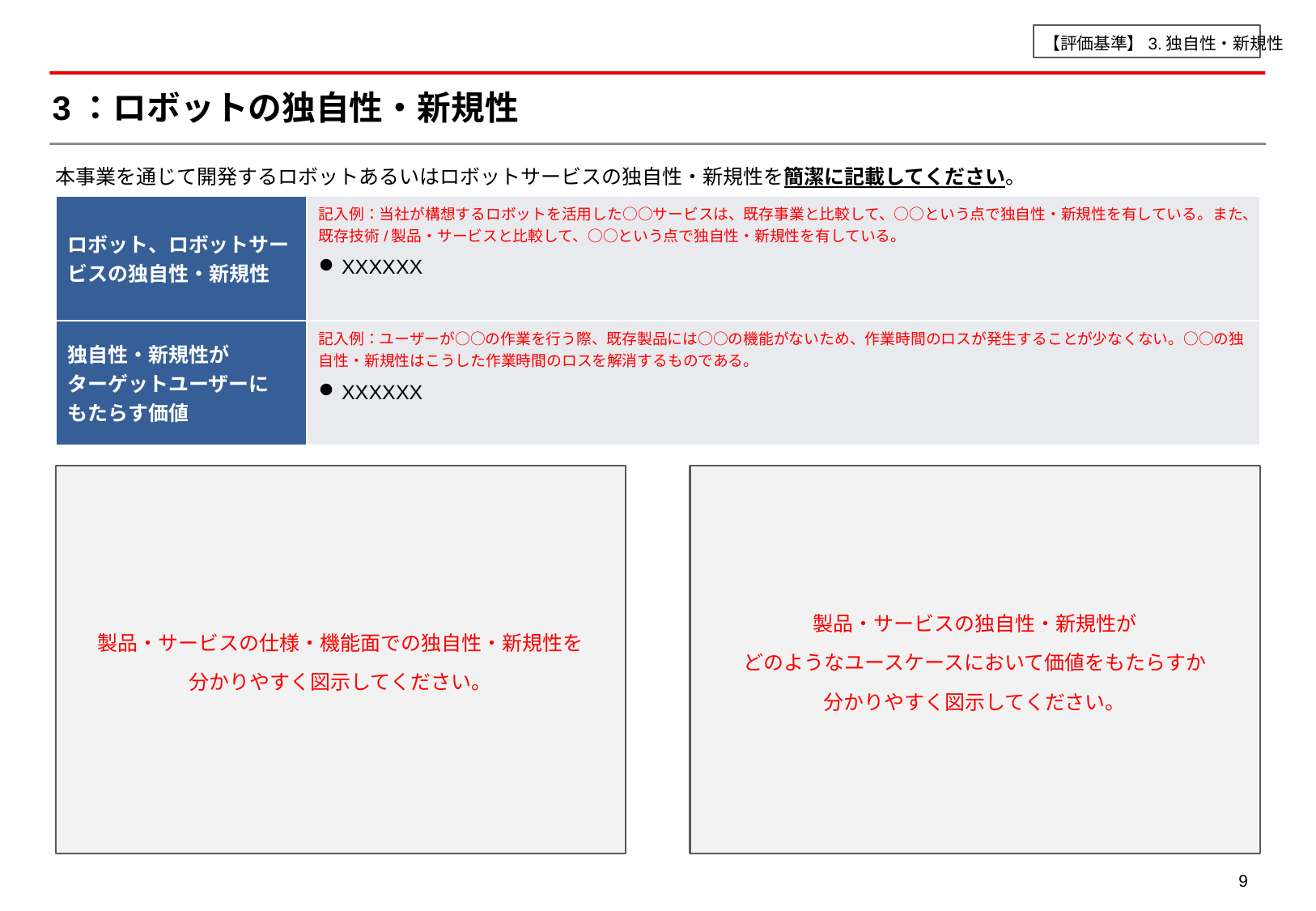

【評価基準】3.独自性・新規性
# 3：ロボットの独自性・新規性
本事業を通じて開発するロボットあるいはロボットサービスの独自性・新規性を簡潔に記載してください。
| ロボット、ロボットサービスの独自性・新規性 | 記入例：当社が構想するロボットを活用した○○サービスは、既存事業と比較して、○○という点で独自性・新規性を有している。また、既存技術/製品・サービスと比較して、○○という点で独自性・新規性を有している。 XXXXXX |
| --- | --- |
| 独自性・新規性が ターゲットユーザーに もたらす価値 | 記入例：ユーザーが○○の作業を行う際、既存製品には○○の機能がないため、作業時間のロスが発生することが少なくない。○○の独自性・新規性はこうした作業時間のロスを解消するものである。 XXXXXX |
製品・サービスの仕様・機能面での独自性・新規性を
分かりやすく図示してください。
製品・サービスの独自性・新規性が
どのようなユースケースにおいて価値をもたらすか
分かりやすく図示してください。